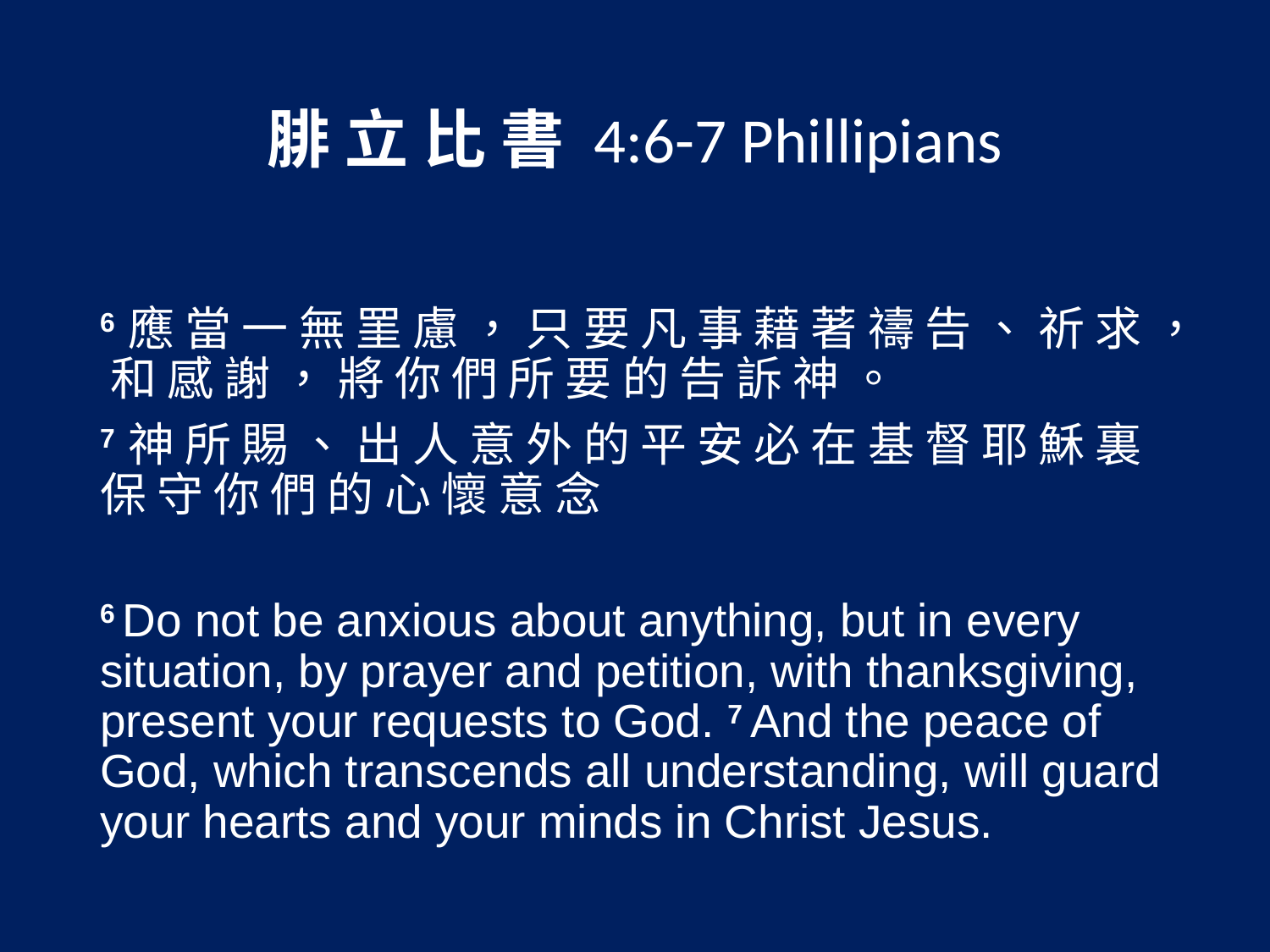

# 腓 立 比 書 4:6-7 Phillipians

6 應 當 一 無 罣 慮 ， 只 要 凡 事 藉 著 禱 告 、 祈 求 ， 和 感 謝 ， 將 你 們 所 要 的 告 訴 神 。
7 神 所 賜 、 出 人 意 外 的 平 安 必 在 基 督 耶 穌 裏 保 守 你 們 的 心 懷 意 念

6 Do not be anxious about anything, but in every situation, by prayer and petition, with thanksgiving, present your requests to God. 7 And the peace of God, which transcends all understanding, will guard your hearts and your minds in Christ Jesus.